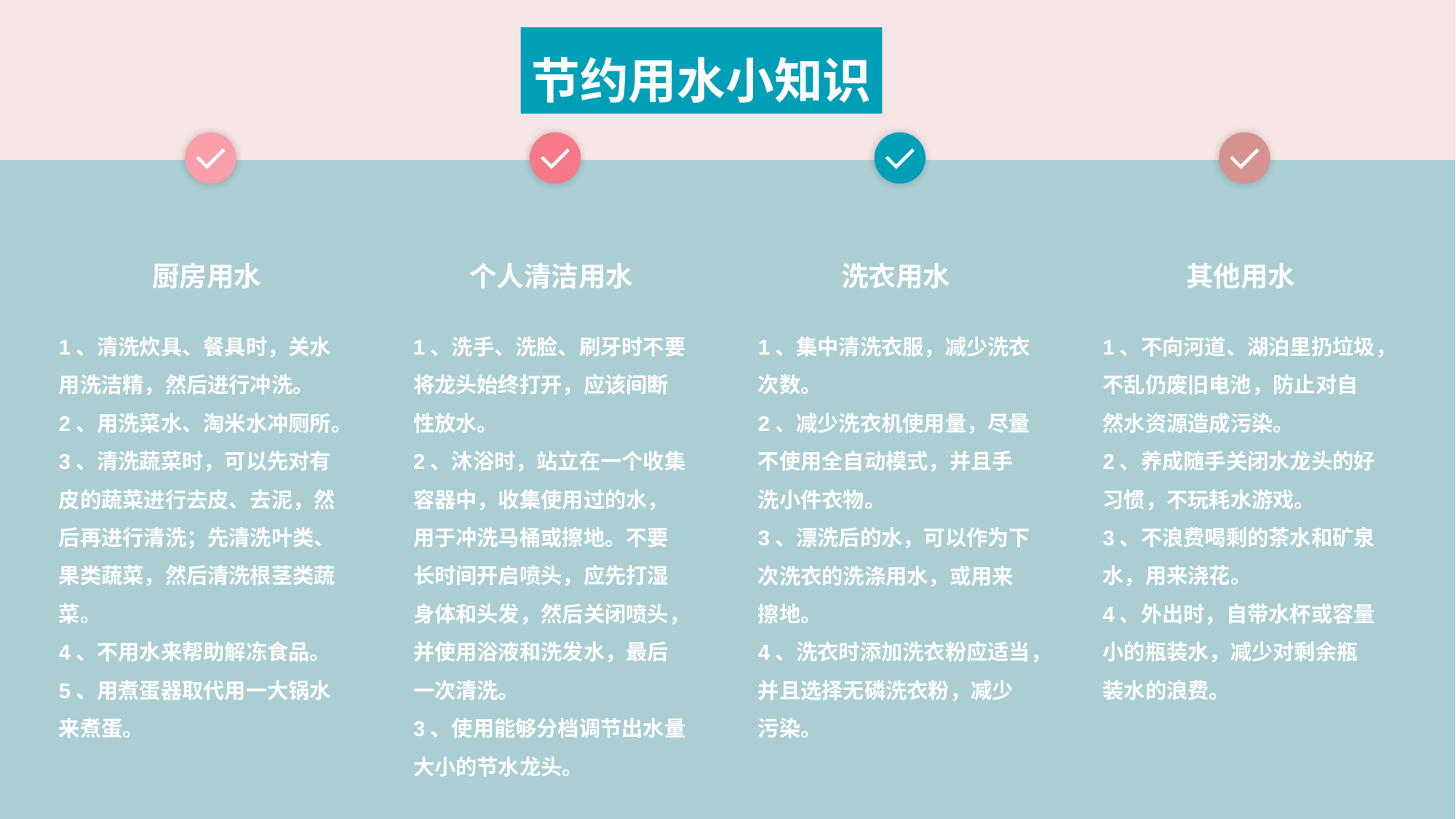

节约用水小知识

厨房用水
个人清洁用水
洗衣用水
其他用水
1、清洗炊具、餐具时，关水用洗洁精，然后进行冲洗。
2、用洗菜水、淘米水冲厕所。
3、清洗蔬菜时，可以先对有皮的蔬菜进行去皮、去泥，然后再进行清洗；先清洗叶类、果类蔬菜，然后清洗根茎类蔬菜。
4、不用水来帮助解冻食品。
5、用煮蛋器取代用一大锅水来煮蛋。
1、洗手、洗脸、刷牙时不要将龙头始终打开，应该间断性放水。
2、沐浴时，站立在一个收集容器中，收集使用过的水，用于冲洗马桶或擦地。不要长时间开启喷头，应先打湿身体和头发，然后关闭喷头，并使用浴液和洗发水，最后一次清洗。
3、使用能够分档调节出水量大小的节水龙头。
1、集中清洗衣服，减少洗衣次数。
2、减少洗衣机使用量，尽量不使用全自动模式，并且手洗小件衣物。
3、漂洗后的水，可以作为下次洗衣的洗涤用水，或用来擦地。
4、洗衣时添加洗衣粉应适当，并且选择无磷洗衣粉，减少污染。

1、不向河道、湖泊里扔垃圾，不乱仍废旧电池，防止对自然水资源造成污染。
2、养成随手关闭水龙头的好习惯，不玩耗水游戏。
3、不浪费喝剩的茶水和矿泉水，用来浇花。
4、外出时，自带水杯或容量小的瓶装水，减少对剩余瓶装水的浪费。